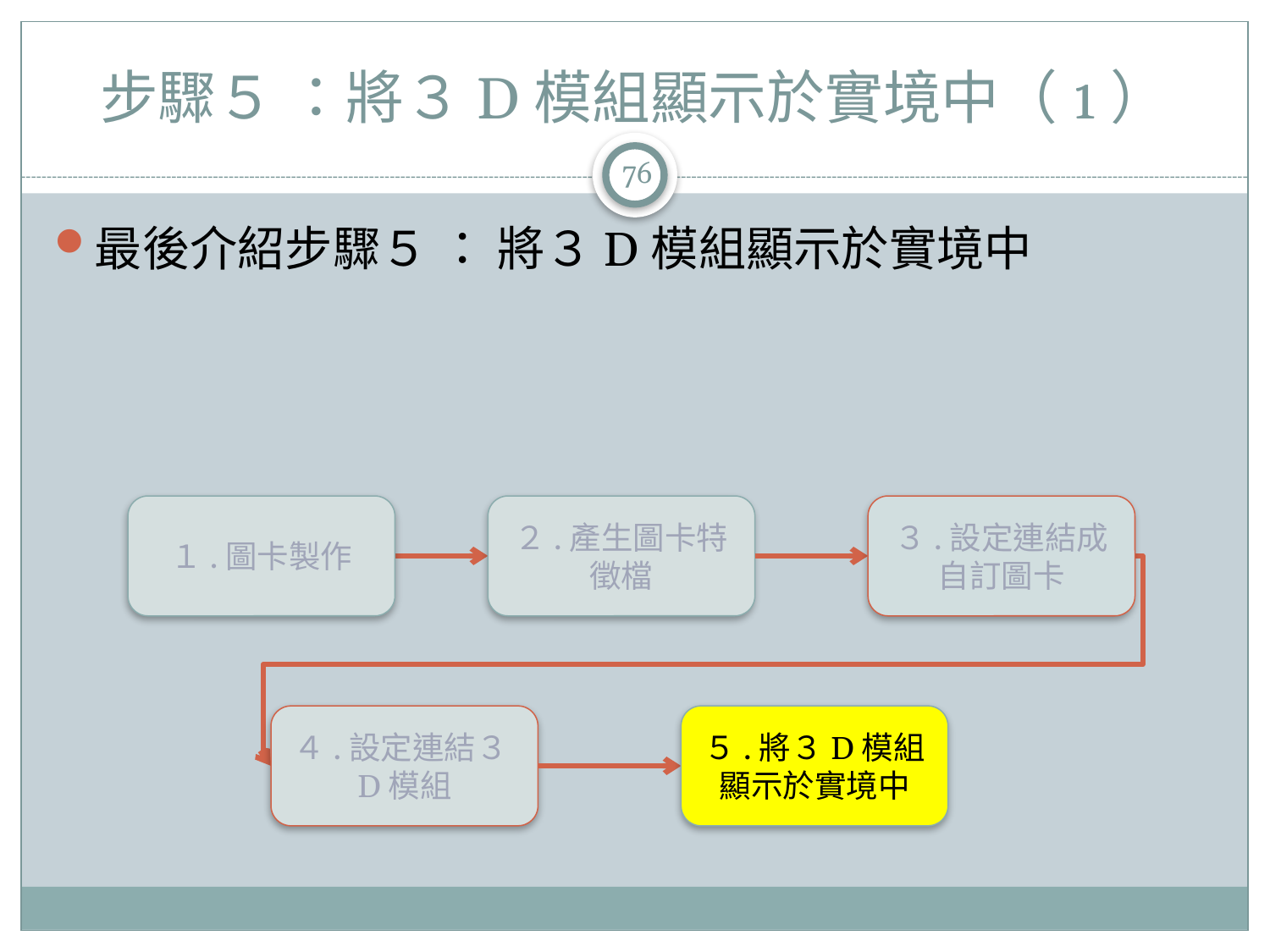

# 步驟５ ：將３D模組顯示於實境中（1）
76
最後介紹步驟５ ： 將３D模組顯示於實境中

１.圖卡製作
２.產生圖卡特徵檔
３.設定連結成自訂圖卡
４.設定連結３D模組
５.將３D模組顯示於實境中